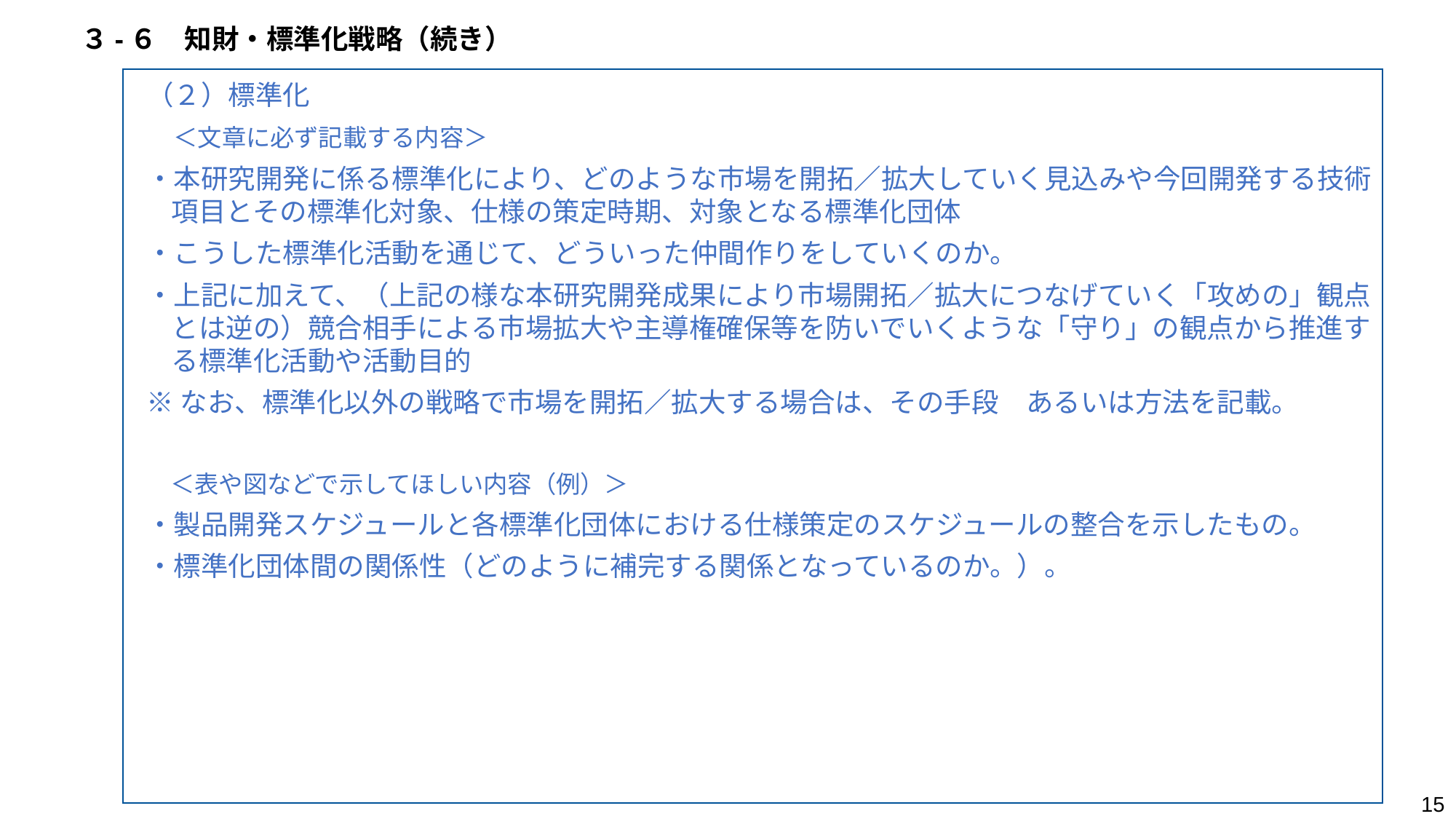

３-６　知財・標準化戦略（続き）

（２）標準化
　＜文章に必ず記載する内容＞
・本研究開発に係る標準化により、どのような市場を開拓／拡大していく見込みや今回開発する技術項目とその標準化対象、仕様の策定時期、対象となる標準化団体
・こうした標準化活動を通じて、どういった仲間作りをしていくのか。
・上記に加えて、（上記の様な本研究開発成果により市場開拓／拡大につなげていく「攻めの」観点とは逆の）競合相手による市場拡大や主導権確保等を防いでいくような「守り」の観点から推進する標準化活動や活動目的
※なお、標準化以外の戦略で市場を開拓／拡大する場合は、その手段　あるいは方法を記載。

　＜表や図などで示してほしい内容（例）＞
・製品開発スケジュールと各標準化団体における仕様策定のスケジュールの整合を示したもの。
・標準化団体間の関係性（どのように補完する関係となっているのか。）。